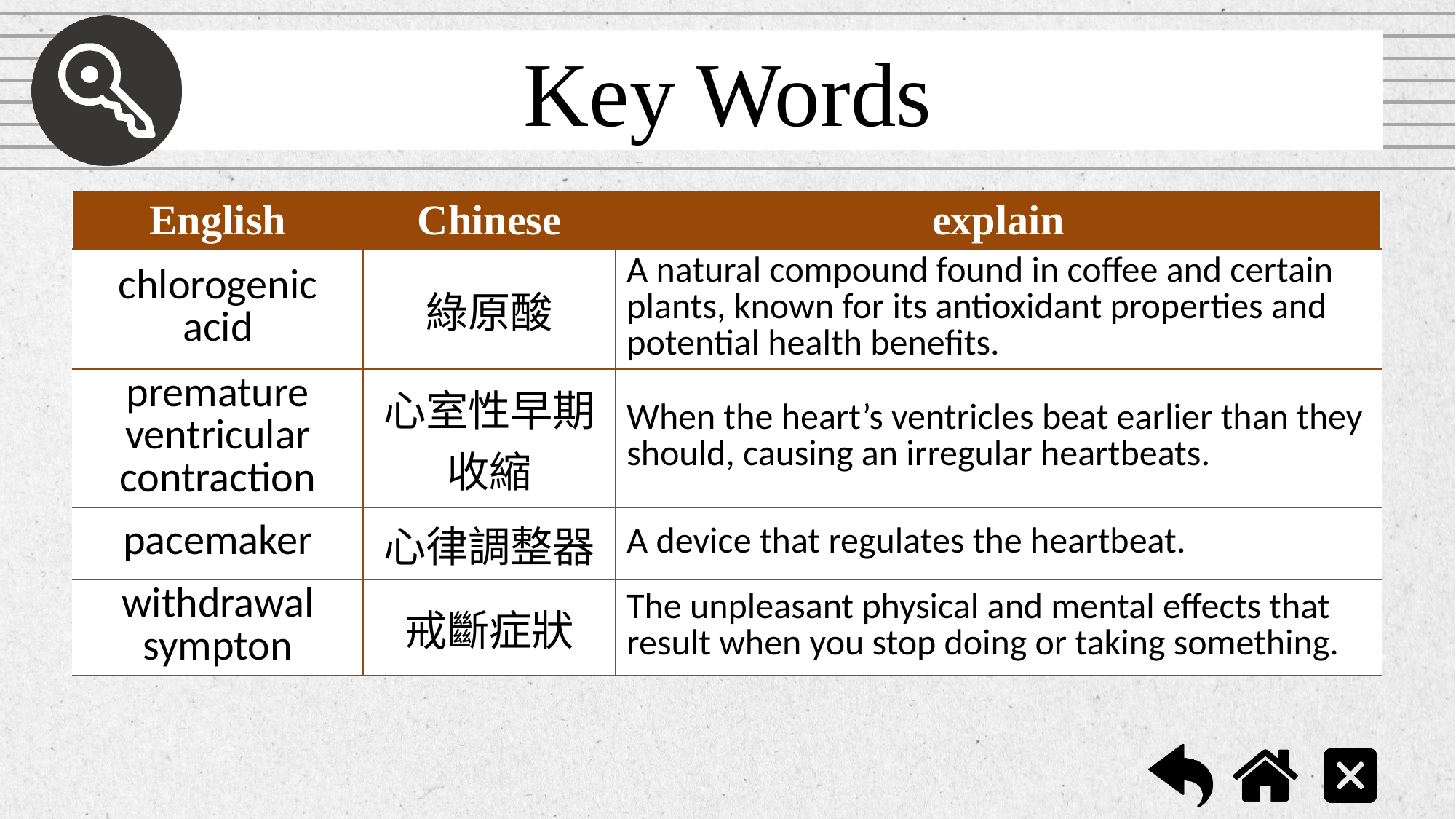

| English | Chinese | explain |
| --- | --- | --- |
| chlorogenic acid | 綠原酸 | A natural compound found in coffee and certain plants, known for its antioxidant properties and potential health benefits. |
| premature ventricular contraction | 心室性早期收縮 | When the heart’s ventricles beat earlier than they should, causing an irregular heartbeats. |
| pacemaker | 心律調整器 | A device that regulates the heartbeat. |
| withdrawal sympton | 戒斷症狀 | The unpleasant physical and mental effects that result when you stop doing or taking something. |